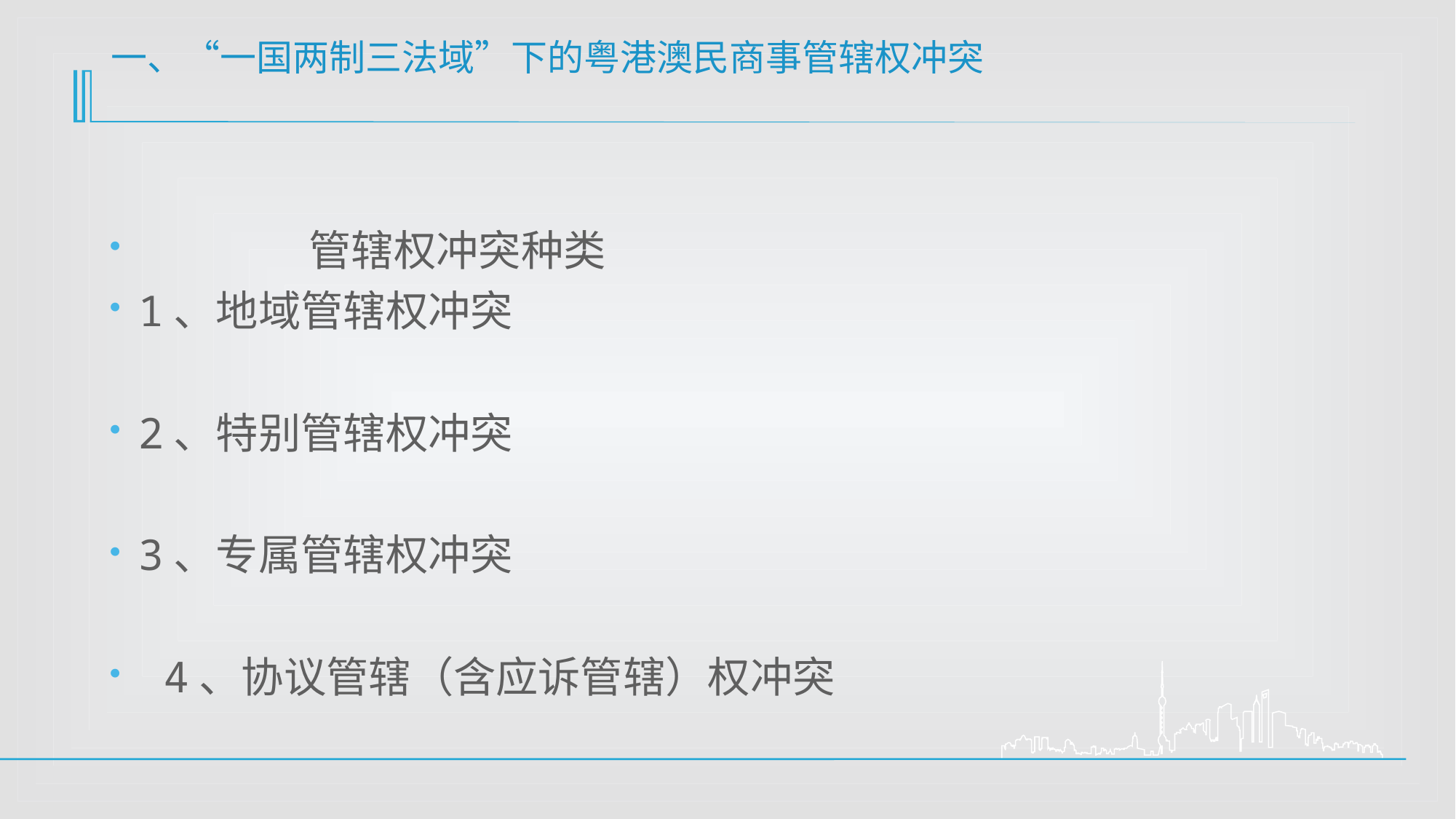

# 一、“一国两制三法域”下的粤港澳民商事管辖权冲突

                 管辖权冲突种类
1、地域管辖权冲突

2、特别管辖权冲突

3、专属管辖权冲突

 4、协议管辖（含应诉管辖）权冲突